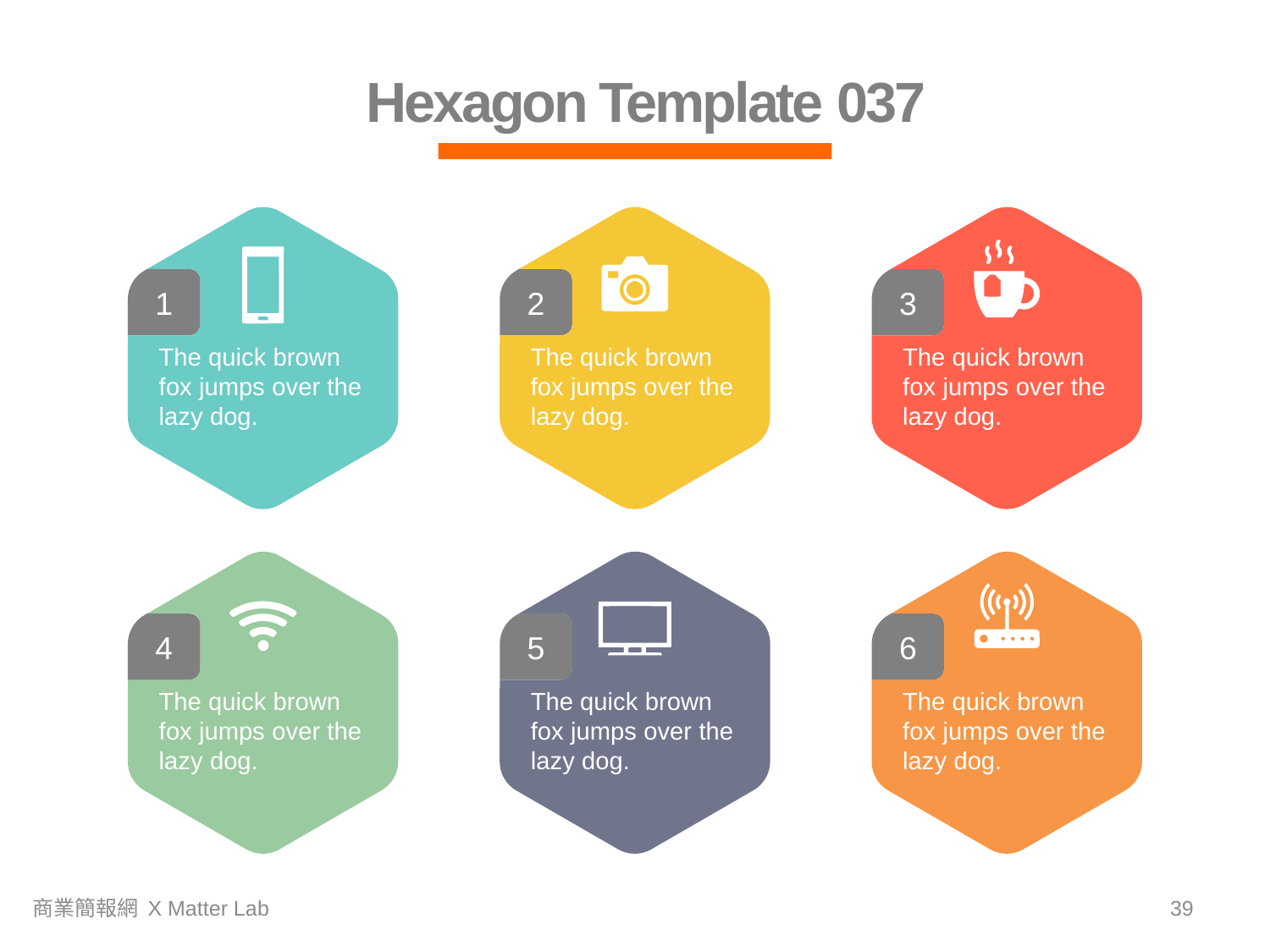

Hexagon Template 037

1
2
3
The quick brown fox jumps over the lazy dog.
The quick brown fox jumps over the lazy dog.
The quick brown fox jumps over the lazy dog.

4
5
6
The quick brown fox jumps over the lazy dog.
The quick brown fox jumps over the lazy dog.
The quick brown fox jumps over the lazy dog.
商業簡報網 X Matter Lab
39